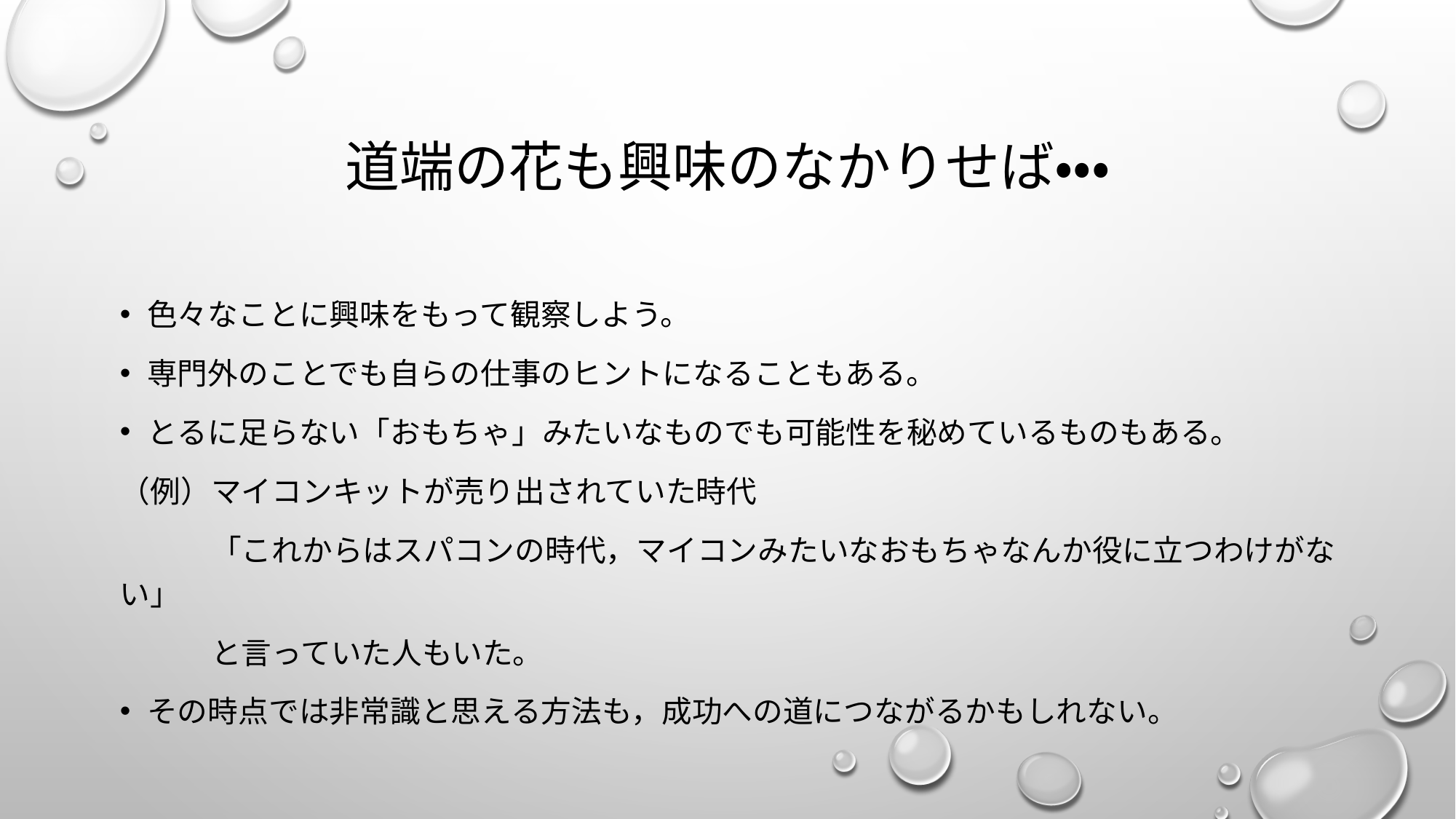

# 道端の花も興味のなかりせば・・・
色々なことに興味をもって観察しよう。
専門外のことでも自らの仕事のヒントになることもある。
とるに足らない「おもちゃ」みたいなものでも可能性を秘めているものもある。
（例）マイコンキットが売り出されていた時代
　　　「これからはスパコンの時代，マイコンみたいなおもちゃなんか役に立つわけがない」
　　　と言っていた人もいた。
その時点では非常識と思える方法も，成功への道につながるかもしれない。